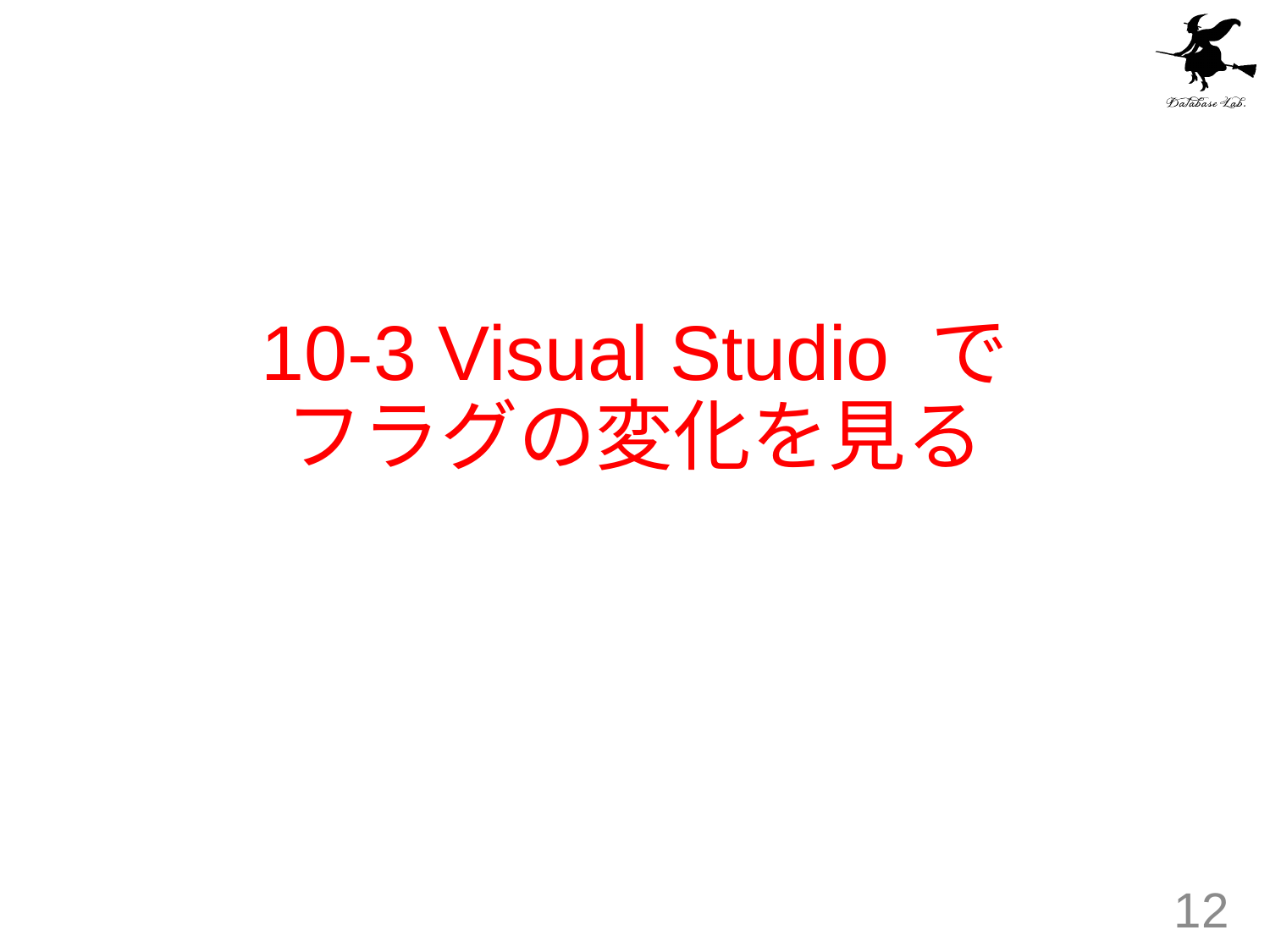

# 10-3 Visual Studio で フラグの変化を見る

12